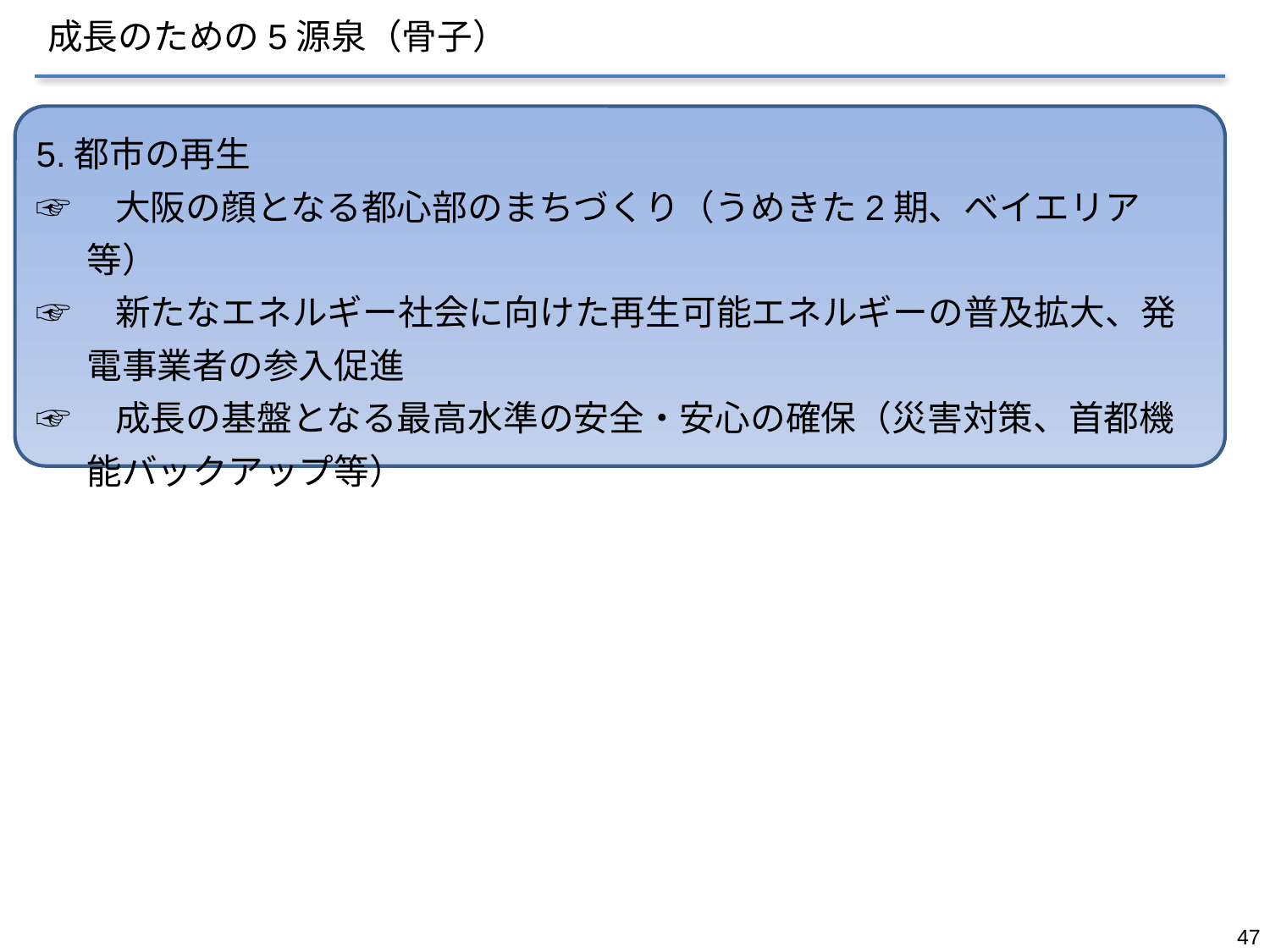

成長のための5源泉（骨子）
5.都市の再生
☞　大阪の顔となる都心部のまちづくり（うめきた2期、ベイエリア等）
☞　新たなエネルギー社会に向けた再生可能エネルギーの普及拡大、発電事業者の参入促進
☞　成長の基盤となる最高水準の安全・安心の確保（災害対策、首都機能バックアップ等）
47